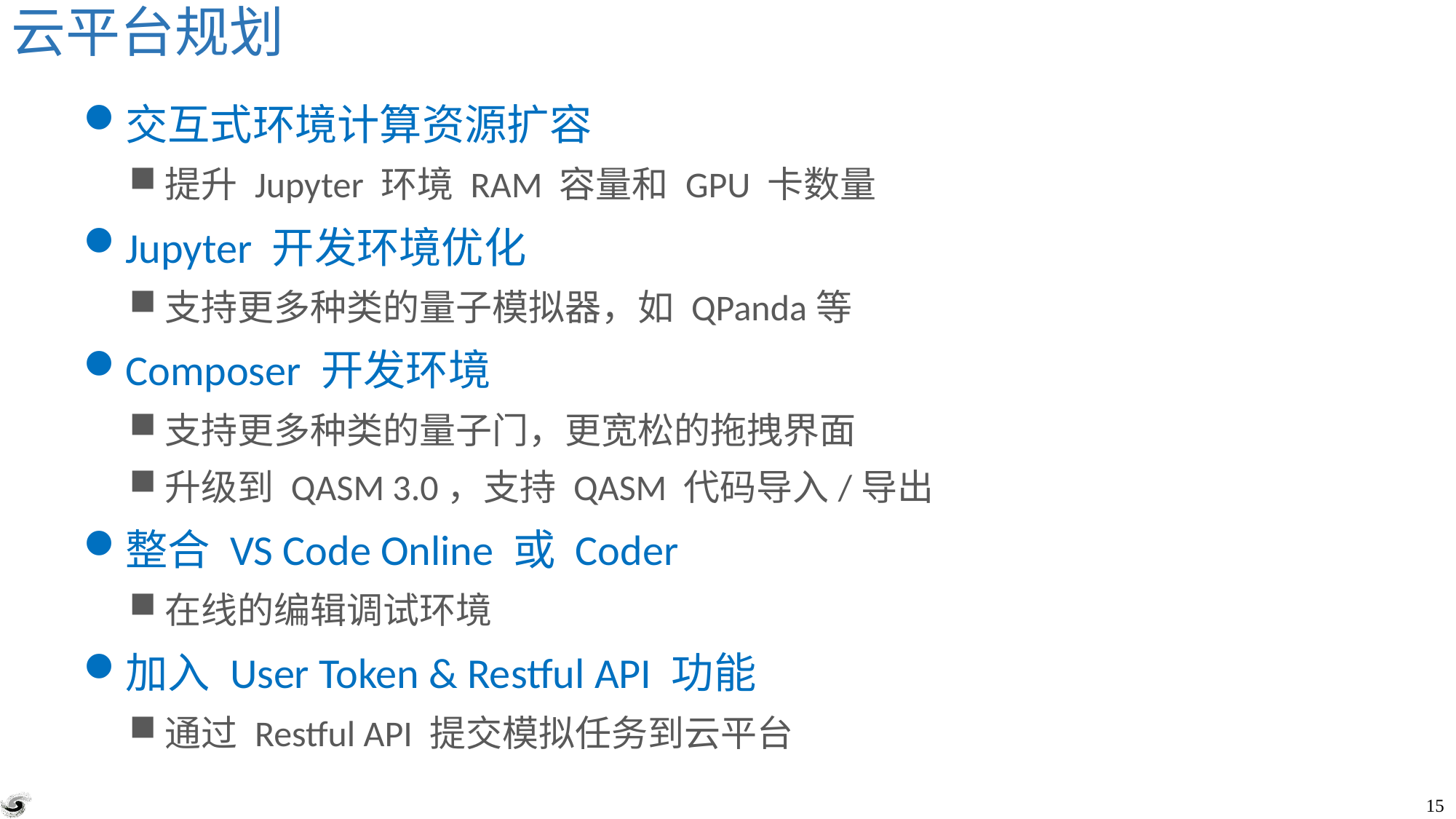

# 云平台规划
交互式环境计算资源扩容
提升 Jupyter 环境 RAM 容量和 GPU 卡数量
Jupyter 开发环境优化
支持更多种类的量子模拟器，如 QPanda等
Composer 开发环境
支持更多种类的量子门，更宽松的拖拽界面
升级到 QASM 3.0，支持 QASM 代码导入/导出
整合 VS Code Online 或 Coder
在线的编辑调试环境
加入 User Token & Restful API 功能
通过 Restful API 提交模拟任务到云平台
15